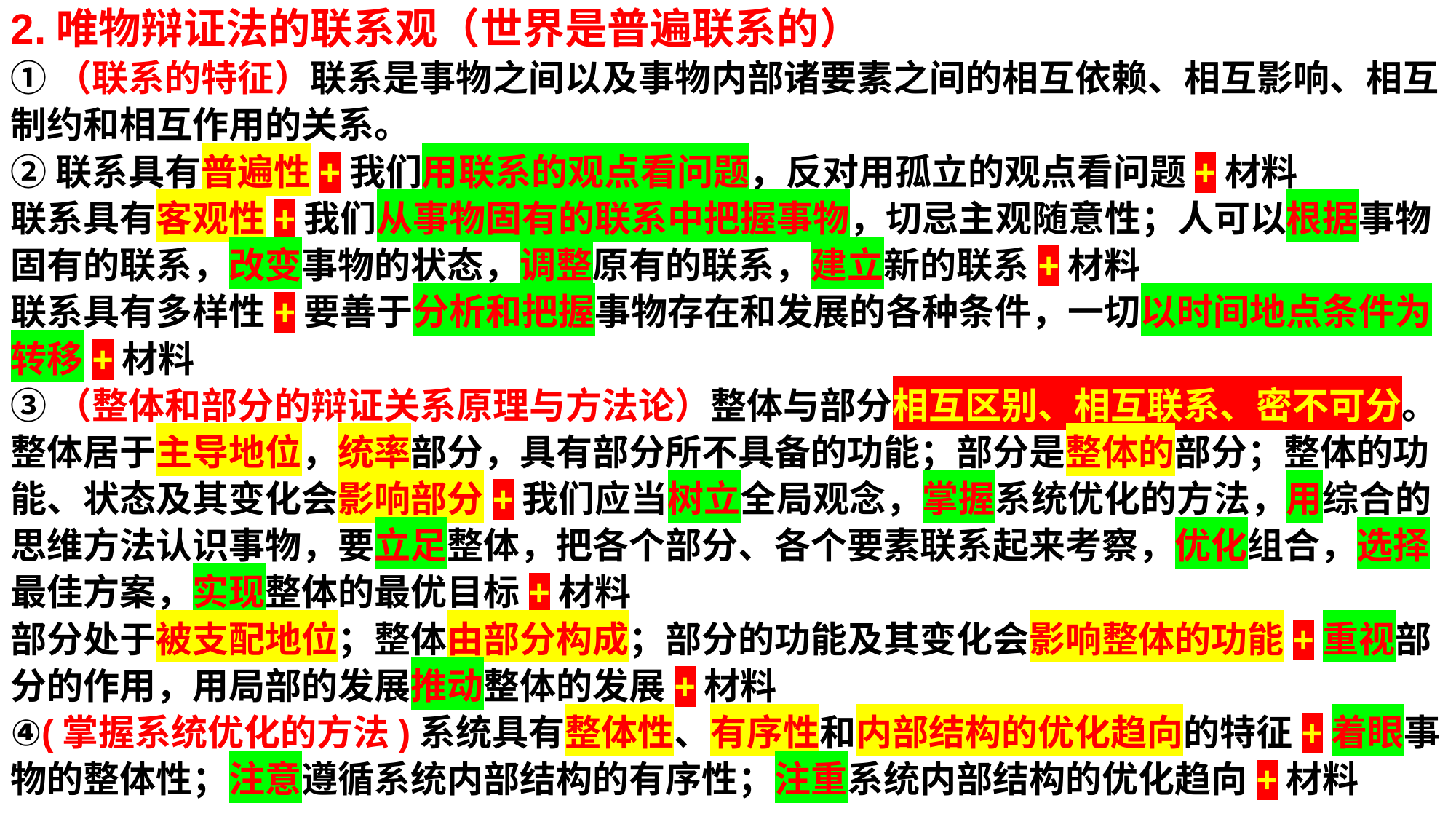

2.唯物辩证法的联系观（世界是普遍联系的）
①（联系的特征）联系是事物之间以及事物内部诸要素之间的相互依赖、相互影响、相互制约和相互作用的关系。
②联系具有普遍性+我们用联系的观点看问题，反对用孤立的观点看问题+材料
联系具有客观性+我们从事物固有的联系中把握事物，切忌主观随意性；人可以根据事物固有的联系，改变事物的状态，调整原有的联系，建立新的联系+材料
联系具有多样性+要善于分析和把握事物存在和发展的各种条件，一切以时间地点条件为转移+材料
③（整体和部分的辩证关系原理与方法论）整体与部分相互区别、相互联系、密不可分。
整体居于主导地位，统率部分，具有部分所不具备的功能；部分是整体的部分；整体的功能、状态及其变化会影响部分+我们应当树立全局观念，掌握系统优化的方法，用综合的思维方法认识事物，要立足整体，把各个部分、各个要素联系起来考察，优化组合，选择最佳方案，实现整体的最优目标+材料
部分处于被支配地位；整体由部分构成；部分的功能及其变化会影响整体的功能+重视部分的作用，用局部的发展推动整体的发展+材料
④(掌握系统优化的方法)系统具有整体性、有序性和内部结构的优化趋向的特征+着眼事物的整体性；注意遵循系统内部结构的有序性；注重系统内部结构的优化趋向+材料